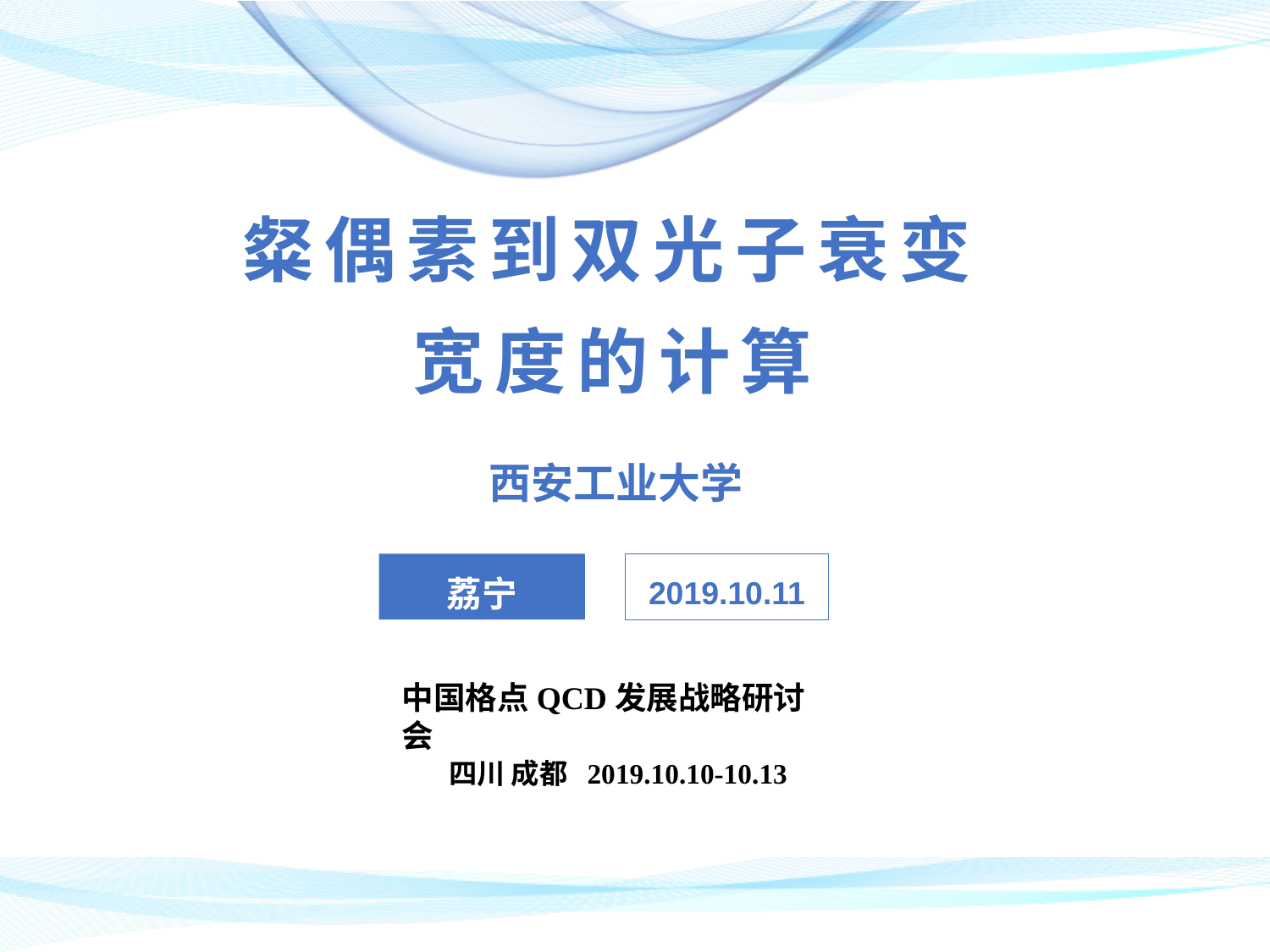

# 粲偶素到双光子衰变宽度的计算
西安工业大学
荔宁
2019.10.11
中国格点QCD发展战略研讨会
四川 成都  2019.10.10-10.13